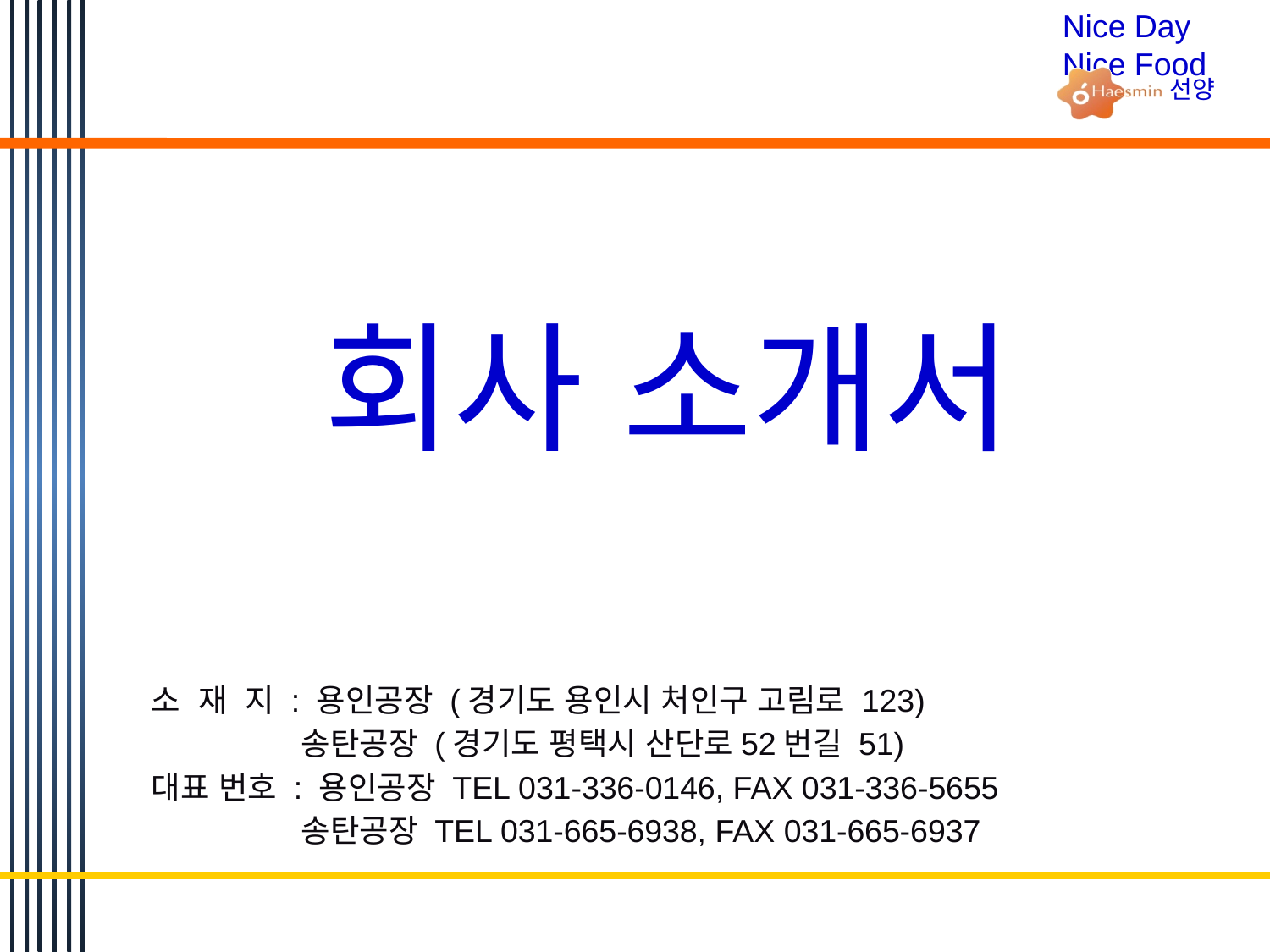

회사 소개서
소  재  지 : 용인공장 (경기도 용인시 처인구 고림로 123)
                송탄공장 (경기도 평택시 산단로52번길 51)
대표 번호 : 용인공장 TEL 031-336-0146, FAX 031-336-5655
                송탄공장 TEL 031-665-6938, FAX 031-665-6937